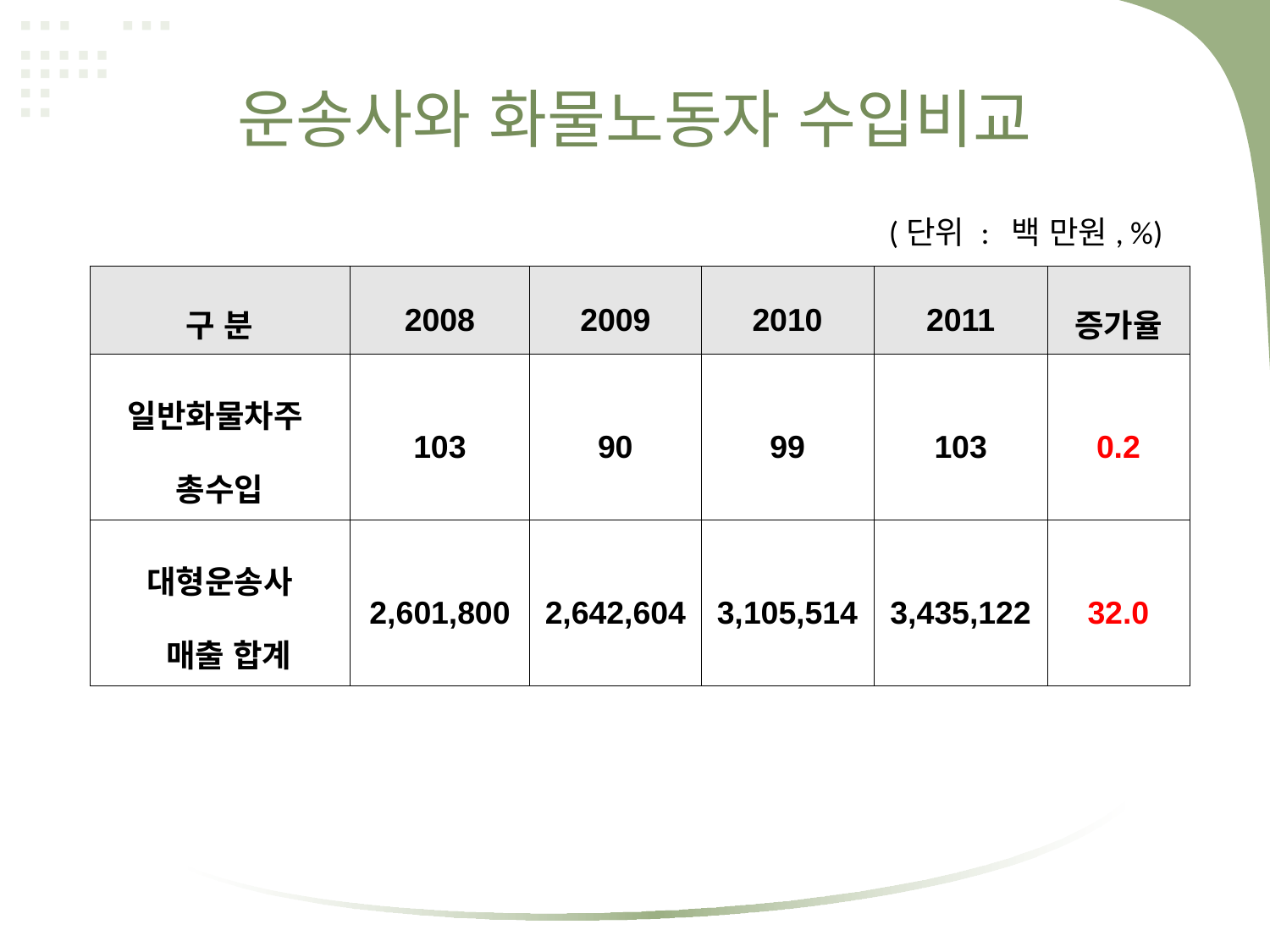

# 운송사와 화물노동자 수입비교
(단위 :  백 만원, %)

| 구 분 | 2008 | 2009 | 2010 | 2011 | 증가율 |
| --- | --- | --- | --- | --- | --- |
| 일반화물차주 총수입 | 103 | 90 | 99 | 103 | 0.2 |
| 대형운송사 매출 합계 | 2,601,800 | 2,642,604 | 3,105,514 | 3,435,122 | 32.0 |